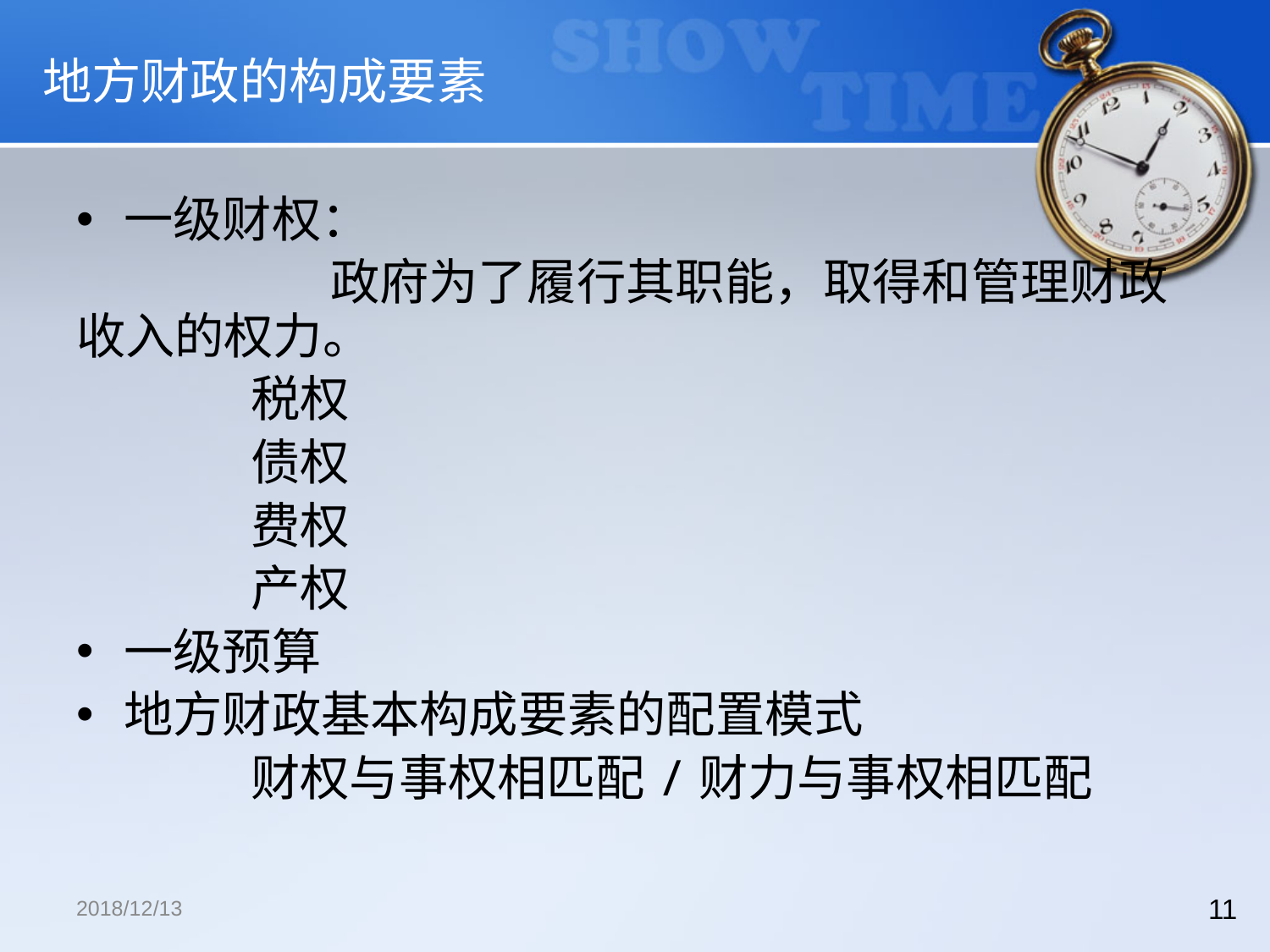

# 地方财政的构成要素
一级财权：
		政府为了履行其职能，取得和管理财政收入的权力。
		税权
		债权
		费权
		产权
一级预算
地方财政基本构成要素的配置模式
		财权与事权相匹配/财力与事权相匹配
2018/12/13
11